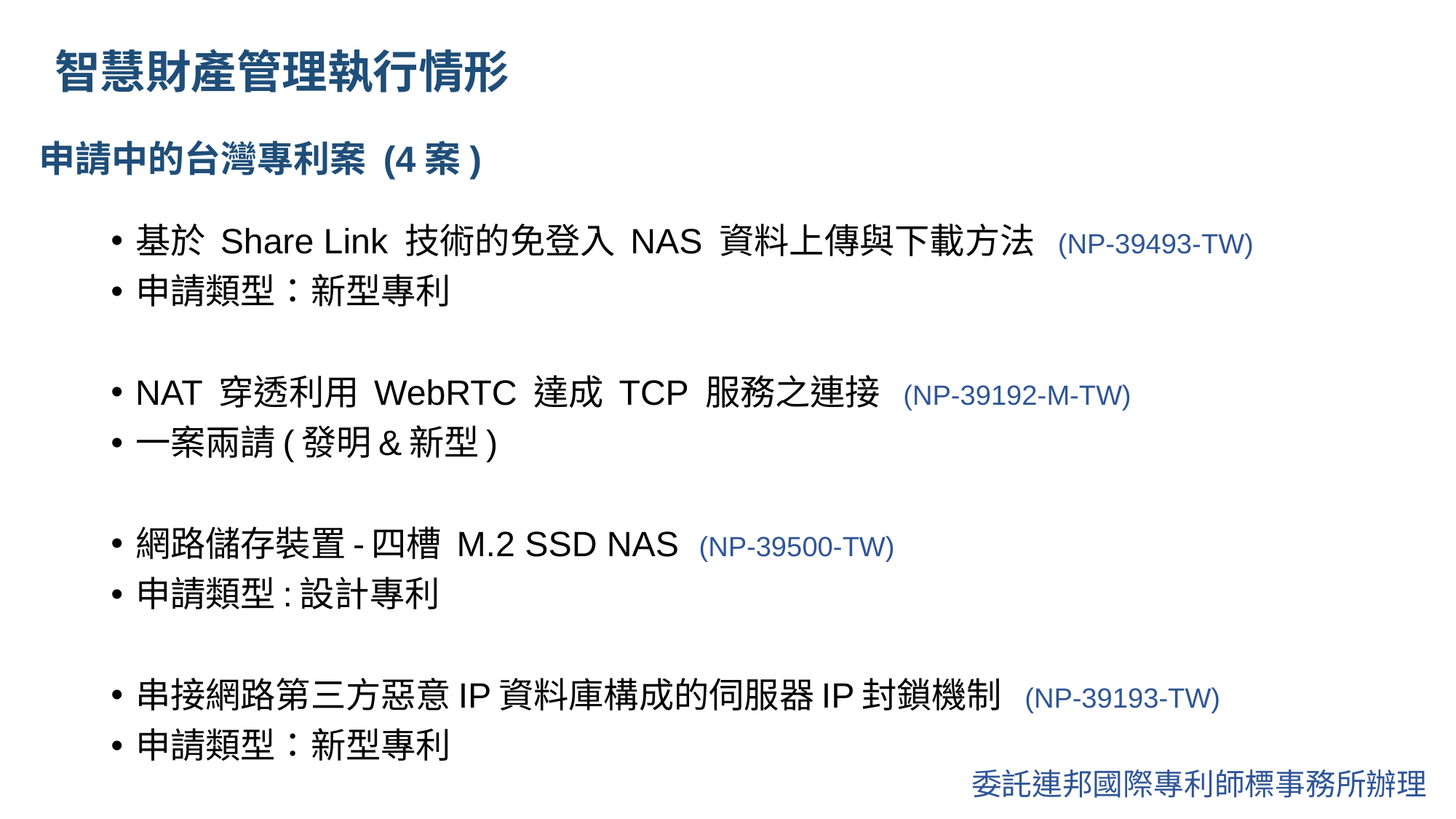

智慧財產管理執行情形
申請中的台灣專利案 (4案)
基於 Share Link 技術的免登入 NAS 資料上傳與下載方法  (NP-39493-TW)
申請類型：新型專利

NAT 穿透利用 WebRTC 達成 TCP 服務之連接  (NP-39192-M-TW)
一案兩請(發明&新型)

網路儲存裝置-四槽 M.2 SSD NAS  (NP-39500-TW)
申請類型:設計專利

串接網路第三方惡意IP資料庫構成的伺服器IP封鎖機制  (NP-39193-TW)
申請類型：新型專利

委託連邦國際專利師標事務所辦理